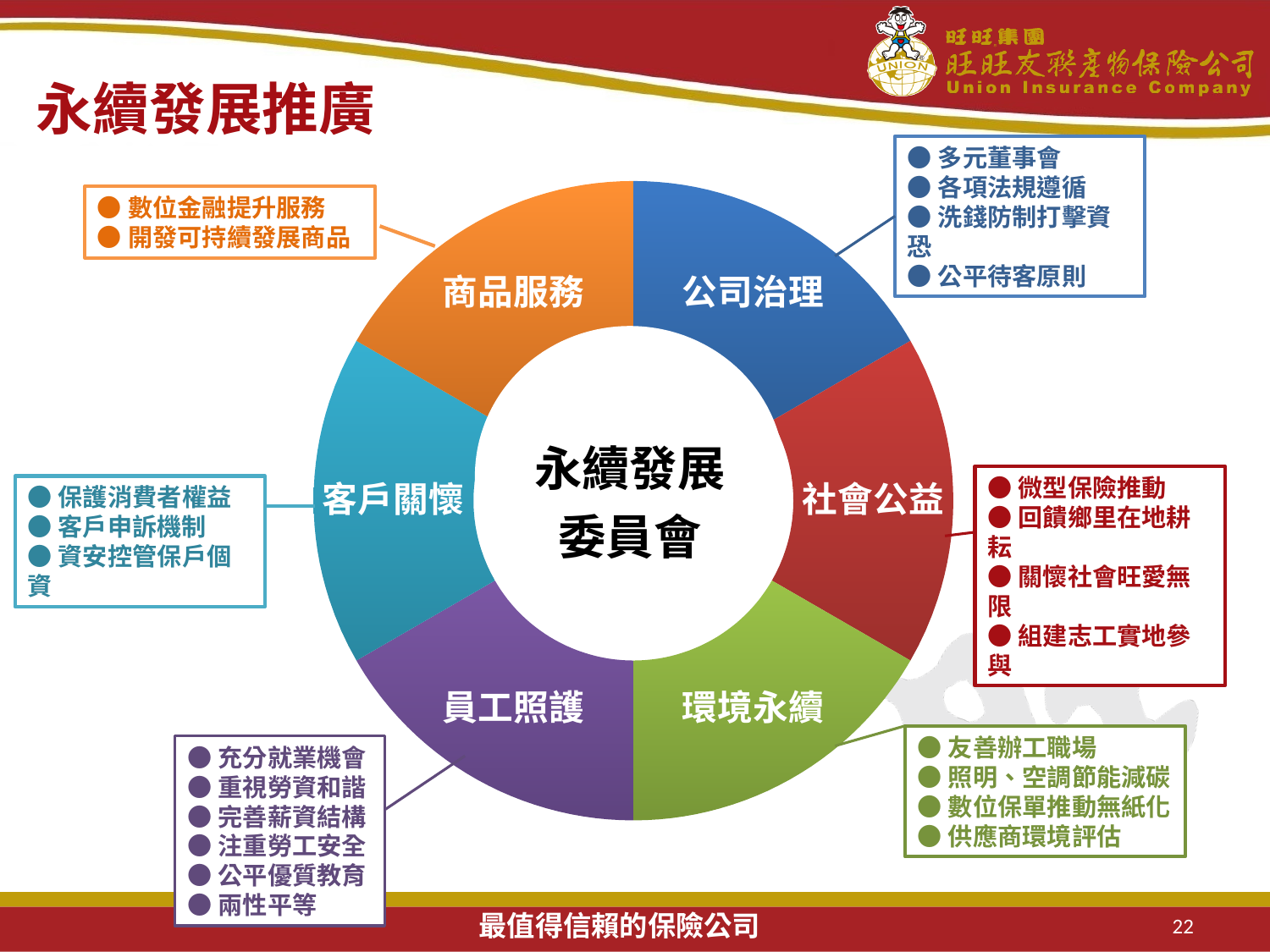

# 永續發展推廣

### Chart

| Category |  |
|---|---|
| 公司治理 | 1.0 |
| 社會公益 | 1.0 |
| 環境永續 | 1.0 |
| 員工照護 | 1.0 |
| 客戶關懷 | 1.0 |
| 商品服務 | 1.0 |
●多元董事會
●各項法規遵循
●洗錢防制打擊資恐
●公平待客原則
●數位金融提升服務
●開發可持續發展商品
●微型保險推動
●回饋鄉里在地耕耘
●關懷社會旺愛無限
●組建志工實地參與
●保護消費者權益
●客戶申訴機制
●資安控管保戶個資
●友善辦工職場
●照明、空調節能減碳
●數位保單推動無紙化
●供應商環境評估
●充分就業機會
●重視勞資和諧
●完善薪資結構
●注重勞工安全
●公平優質教育
●兩性平等
22